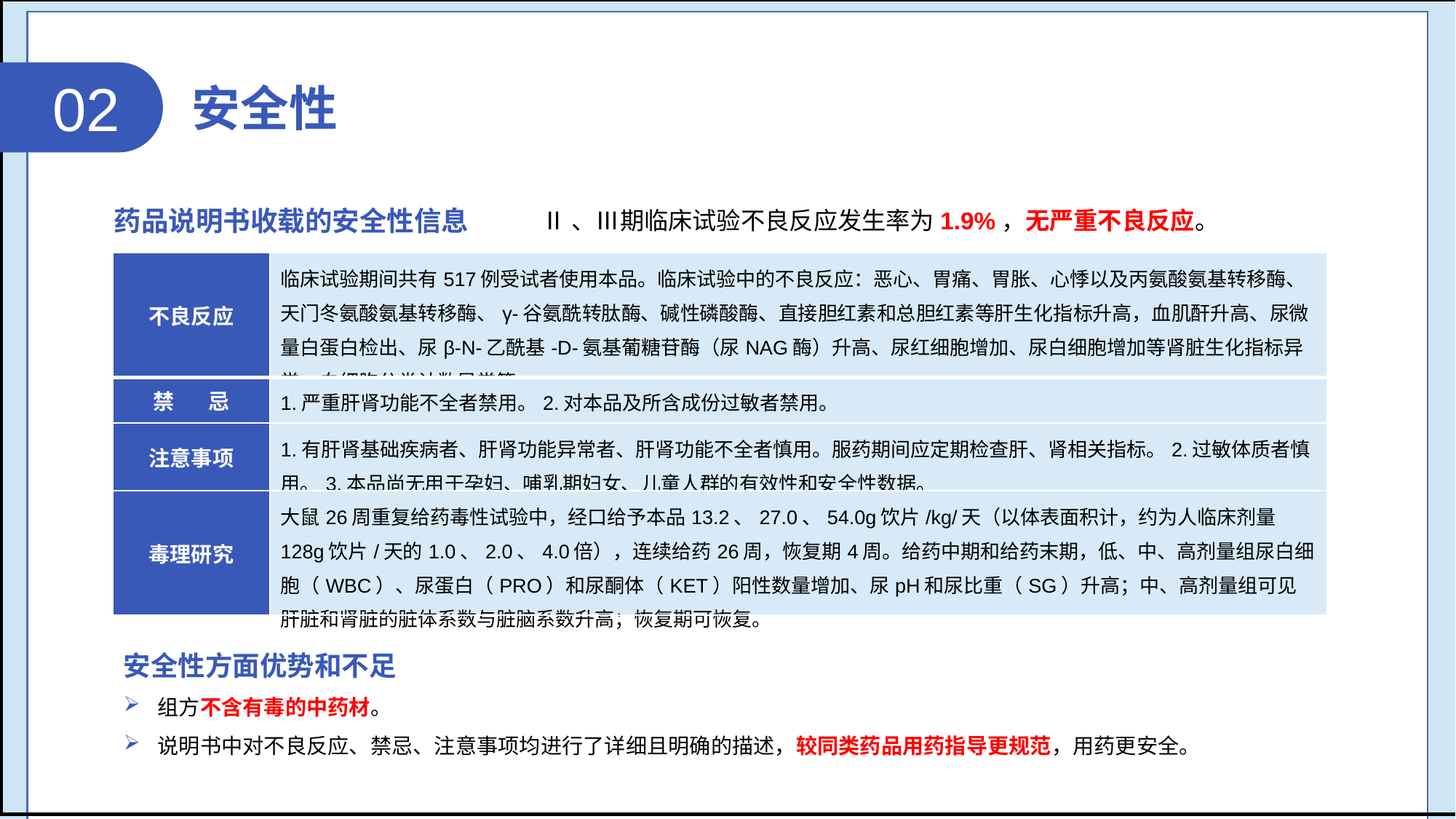

活⾎舒筋， 通脉⽌痛， 补肾健骨。⽤于轻中度膝关节炎中医辨证属筋脉淤滞证的症状改善，症见膝关节局部疼痛，活动不利，局部肿胀、压痛、痛有定处、僵硬，活动受限，⾆质暗红或有淤斑，苔薄或薄⽩，脉滑或弦。

02
安全性
药品说明书收载的安全性信息
Ⅱ、Ⅲ期临床试验不良反应发生率为1.9%，无严重不良反应。
| 不良反应 | 临床试验期间共有517例受试者使用本品。临床试验中的不良反应：恶心、胃痛、胃胀、心悸以及丙氨酸氨基转移酶、天门冬氨酸氨基转移酶、γ-谷氨酰转肽酶、碱性磷酸酶、直接胆红素和总胆红素等肝生化指标升高，血肌酐升高、尿微量白蛋白检出、尿β-N-乙酰基-D-氨基葡糖苷酶（尿NAG酶）升高、尿红细胞增加、尿白细胞增加等肾脏生化指标异常，白细胞分类计数异常等。 |
| --- | --- |
| 禁 忌 | 1.严重肝肾功能不全者禁用。2.对本品及所含成份过敏者禁用。 |
| 注意事项 | 1.有肝肾基础疾病者、肝肾功能异常者、肝肾功能不全者慎用。服药期间应定期检查肝、肾相关指标。2.过敏体质者慎用。3.本品尚无用于孕妇、哺乳期妇女、儿童人群的有效性和安全性数据。 |
| 毒理研究 | 大鼠26周重复给药毒性试验中，经口给予本品13.2、27.0、54.0g饮片/kg/天（以体表面积计，约为人临床剂量128g饮片/天的1.0、2.0、4.0倍），连续给药26周，恢复期4周。给药中期和给药末期，低、中、高剂量组尿白细胞（WBC）、尿蛋白（PRO）和尿酮体（KET）阳性数量增加、尿pH和尿比重（SG）升高；中、高剂量组可见肝脏和肾脏的脏体系数与脏脑系数升高；恢复期可恢复。 |
安全性方面优势和不足
组方不含有毒的中药材。
说明书中对不良反应、禁忌、注意事项均进行了详细且明确的描述，较同类药品用药指导更规范，用药更安全。